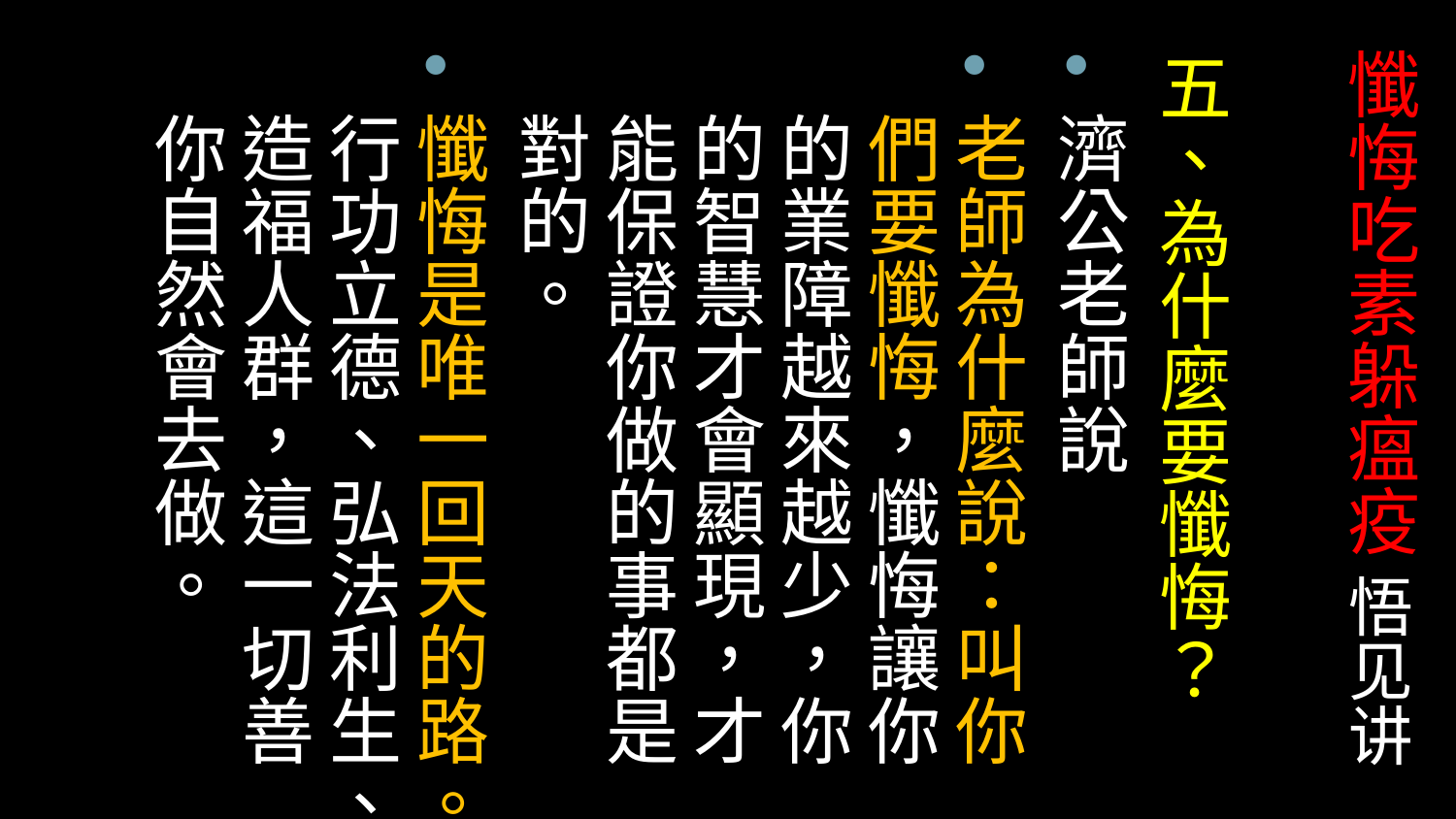

# 懺悔吃素躲瘟疫 悟见讲
五、為什麼要懺悔？
濟公老師說
老師為什麼說：叫你們要懺悔，懺悔讓你的業障越來越少，你的智慧才會顯現，才能保證你做的事都是對的。
懺悔是唯一回天的路。行功立德、弘法利生、造福人群，這一切善你自然會去做。